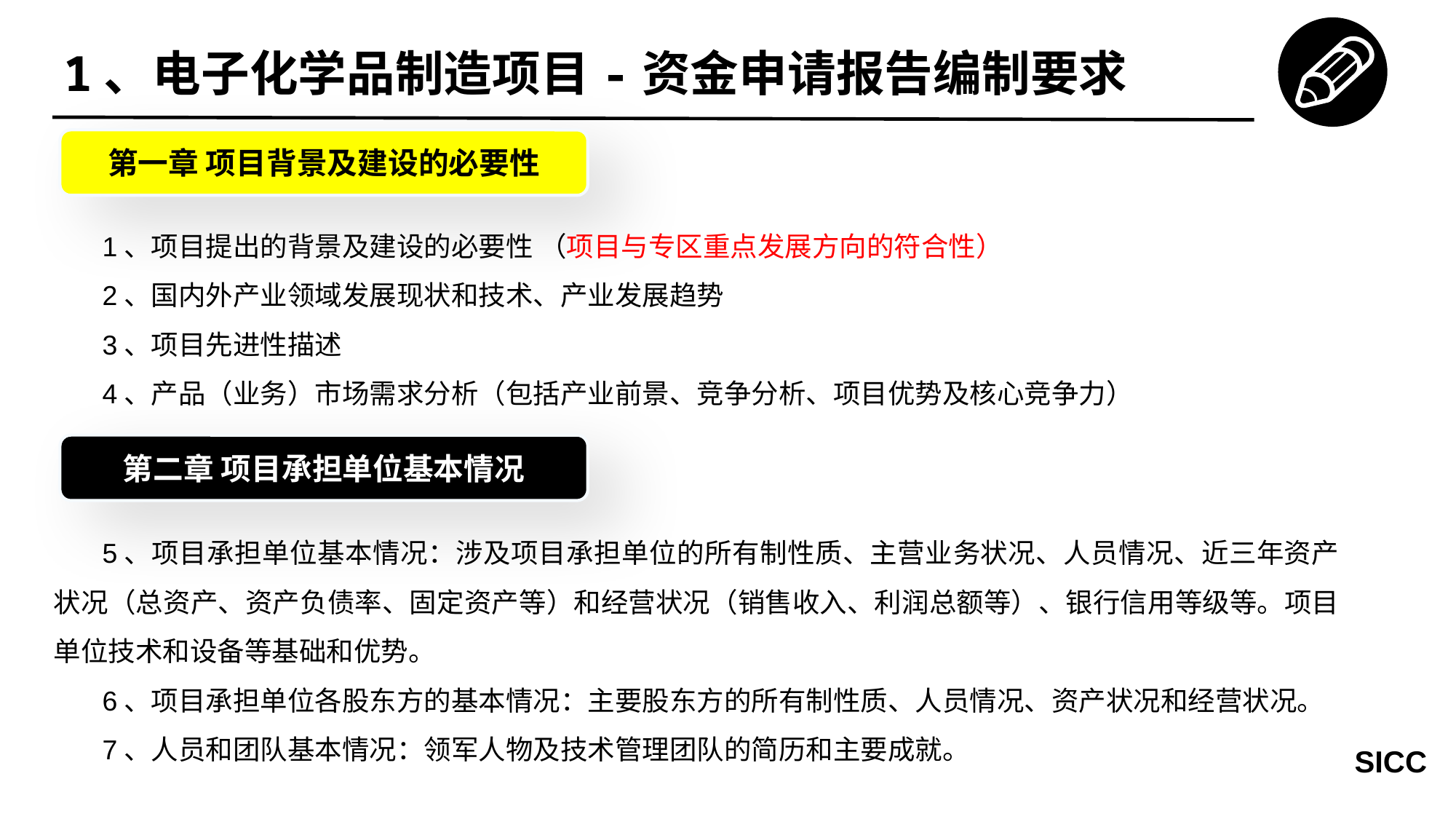

1、电子化学品制造项目-资金申请报告编制要求
第一章 项目背景及建设的必要性
1、项目提出的背景及建设的必要性 （项目与专区重点发展方向的符合性）
2、国内外产业领域发展现状和技术、产业发展趋势
3、项目先进性描述
4、产品（业务）市场需求分析（包括产业前景、竞争分析、项目优势及核心竞争力）
第二章 项目承担单位基本情况
5、项目承担单位基本情况：涉及项目承担单位的所有制性质、主营业务状况、人员情况、近三年资产状况（总资产、资产负债率、固定资产等）和经营状况（销售收入、利润总额等）、银行信用等级等。项目单位技术和设备等基础和优势。
6、项目承担单位各股东方的基本情况：主要股东方的所有制性质、人员情况、资产状况和经营状况。
7、人员和团队基本情况：领军人物及技术管理团队的简历和主要成就。